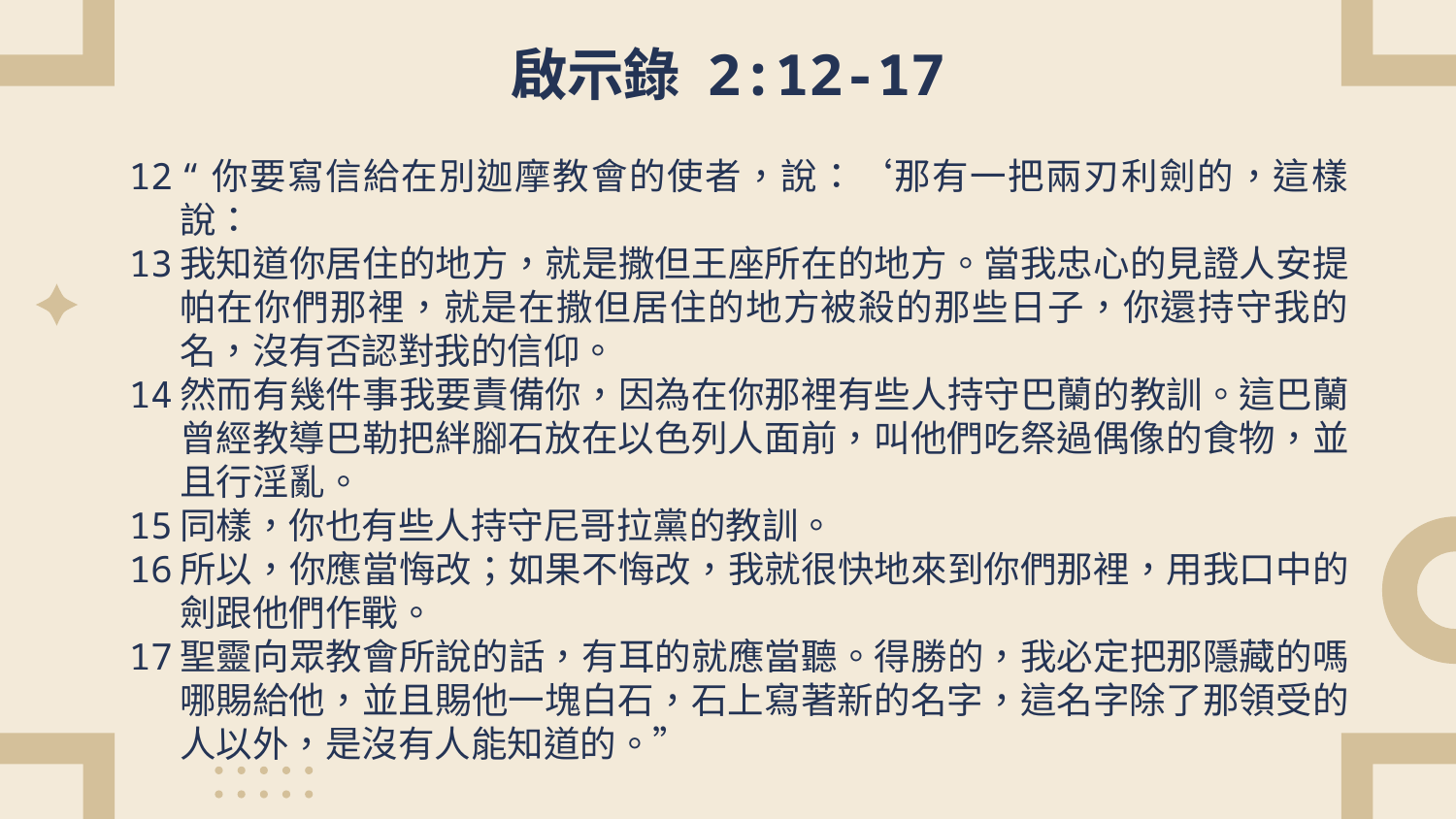

# 啟示錄 2:12-17
12	“你要寫信給在別迦摩教會的使者，說：‘那有一把兩刃利劍的，這樣說：
13	我知道你居住的地方，就是撒但王座所在的地方。當我忠心的見證人安提帕在你們那裡，就是在撒但居住的地方被殺的那些日子，你還持守我的名，沒有否認對我的信仰。
14	然而有幾件事我要責備你，因為在你那裡有些人持守巴蘭的教訓。這巴蘭曾經教導巴勒把絆腳石放在以色列人面前，叫他們吃祭過偶像的食物，並且行淫亂。
15	同樣，你也有些人持守尼哥拉黨的教訓。
16	所以，你應當悔改；如果不悔改，我就很快地來到你們那裡，用我口中的劍跟他們作戰。
17	聖靈向眾教會所說的話，有耳的就應當聽。得勝的，我必定把那隱藏的嗎哪賜給他，並且賜他一塊白石，石上寫著新的名字，這名字除了那領受的人以外，是沒有人能知道的。”